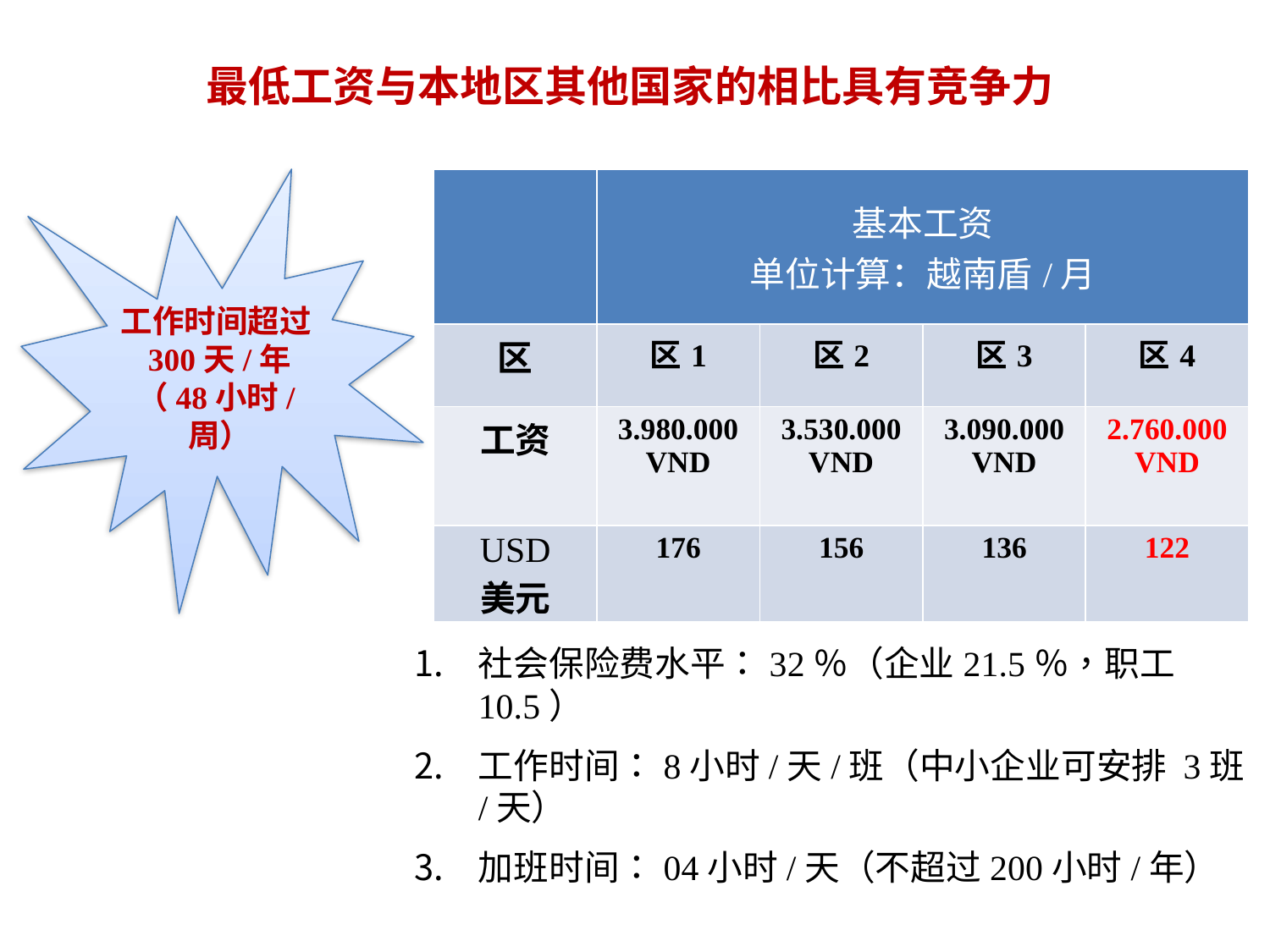

# 最低工资与本地区其他国家的相比具有竞争力
工作时间超过300天/年
（48小时/周）
|  | 基本工资 单位计算：越南盾/月 |  |  |  |
| --- | --- | --- | --- | --- |
| 区 | 区1 | 区2 | 区3 | 区4 |
| 工资 | 3.980.000 VND | 3.530.000 VND | 3.090.000 VND | 2.760.000 VND |
| USD 美元 | 176 | 156 | 136 | 122 |
社会保险费水平：32％（企业21.5％，职工10.5）
工作时间：8小时/天/班（中小企业可安排 3班/天）
加班时间：04小时/天（不超过200小时/年）

CAM KHE INDUSTRIAL ZONE, PHU THO PROVINCE